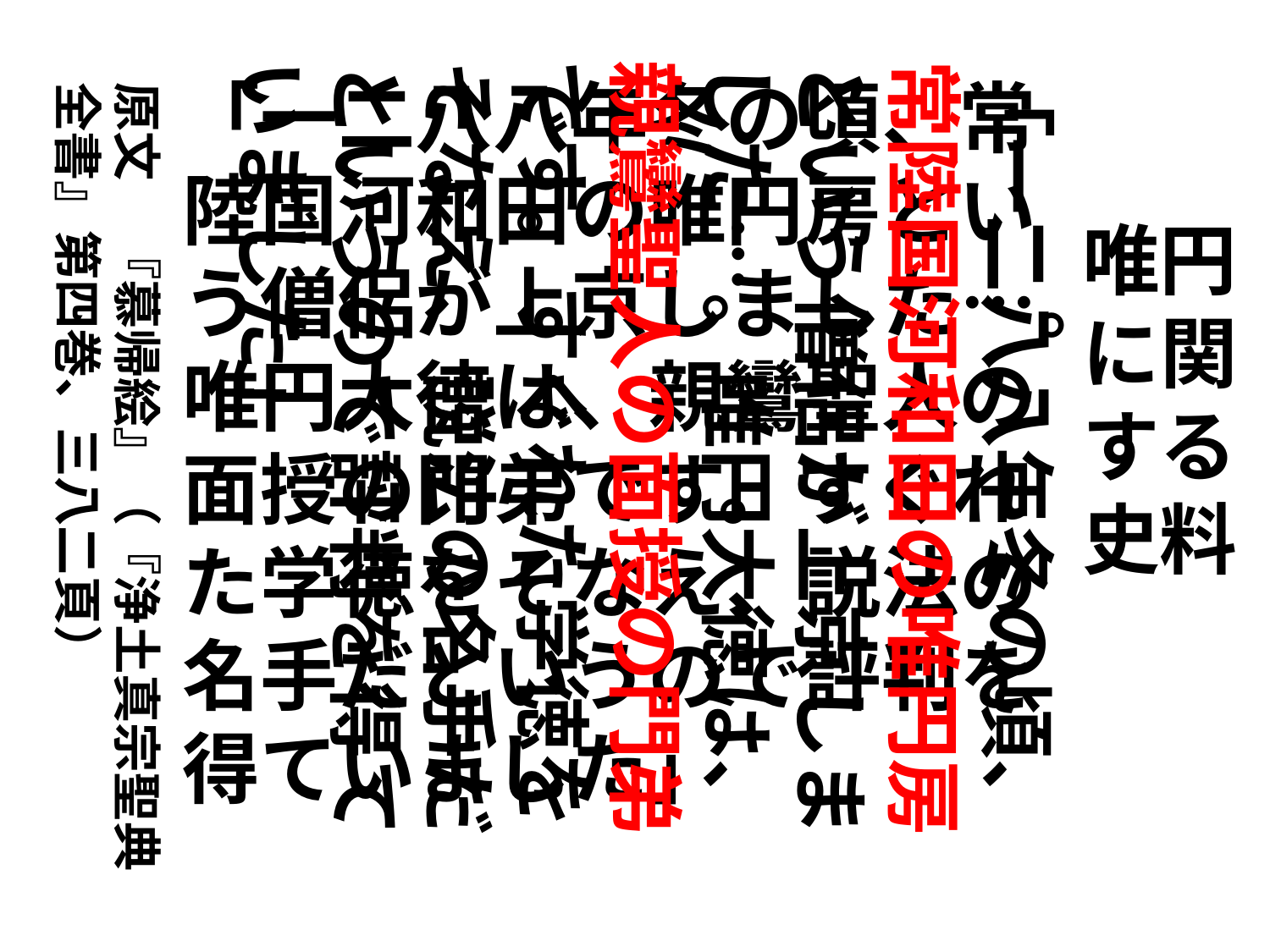

# 唯円に関する史料
「一二八八年冬の頃、常陸国河和田の唯円房という僧侶が上京しました…。唯円大徳は、親鸞聖人の面授の門弟です。すぐれた学徳をそなえ、説法の名手だというので評判を得ていました」
「一二八八年冬の頃、常陸国河和田の唯円房という僧侶が上京しました…。唯円大徳は、親鸞聖人の面授の門弟です。すぐれた学徳をそなえ、説法の名手だというので評判を得ていました」
原文　『慕帰絵』（『浄土真宗聖典全書』第四巻、三八二頁）